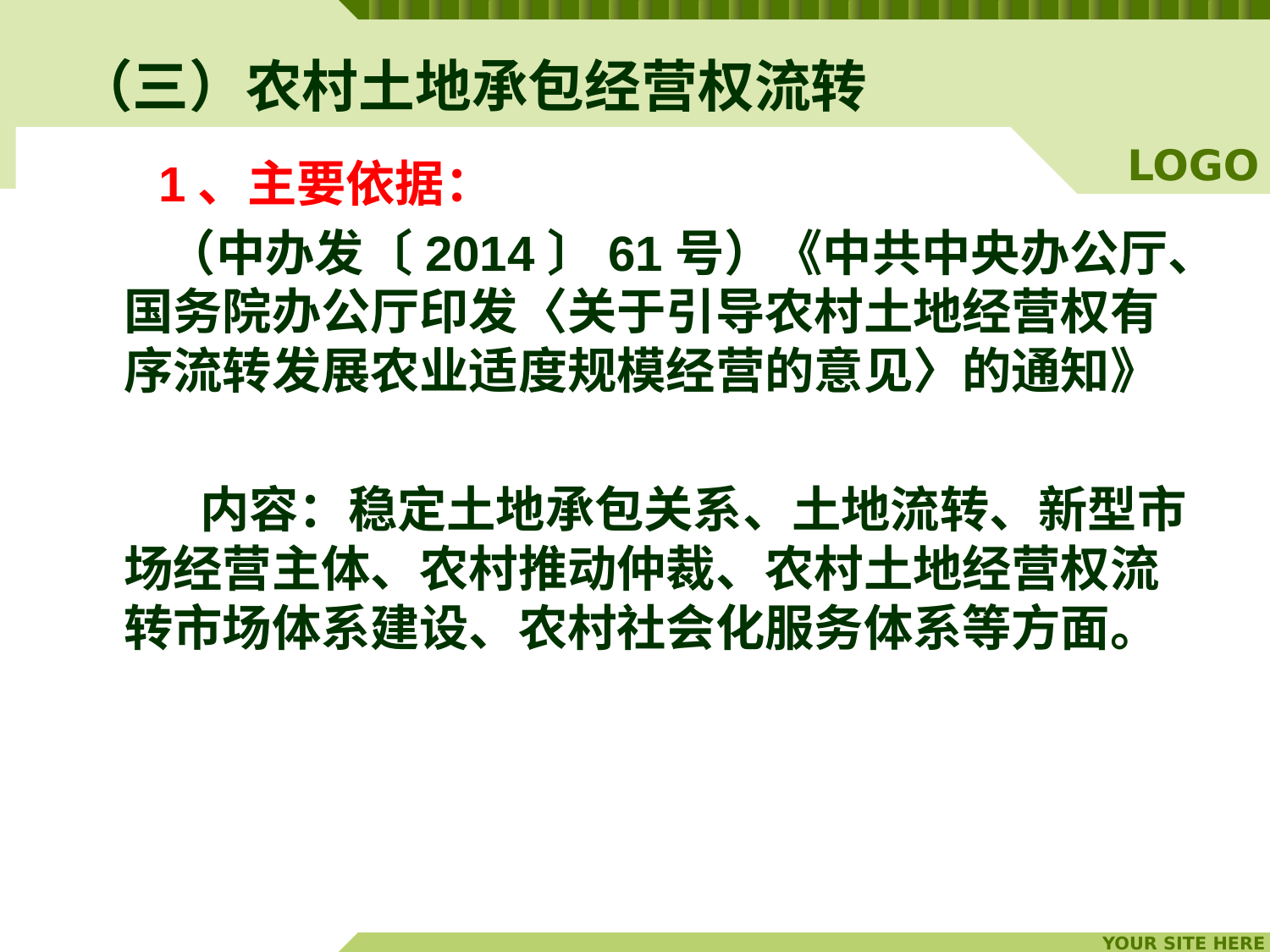

# （三）农村土地承包经营权流转
      1、主要依据：
       （中办发〔2014〕61号）《中共中央办公厅、国务院办公厅印发〈关于引导农村土地经营权有序流转发展农业适度规模经营的意见〉的通知》

          内容：稳定土地承包关系、土地流转、新型市场经营主体、农村推动仲裁、农村土地经营权流转市场体系建设、农村社会化服务体系等方面。